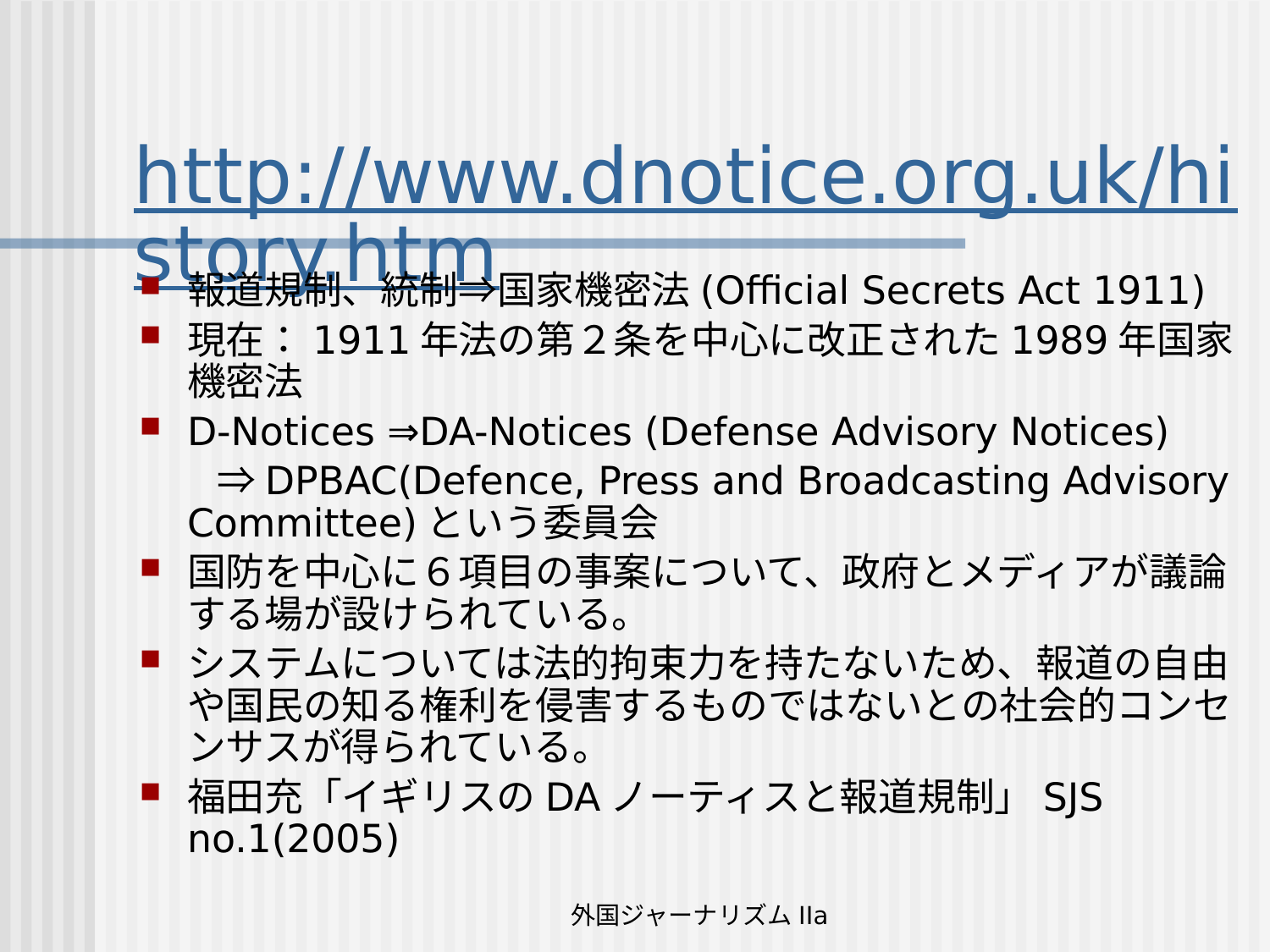

# http://www.dnotice.org.uk/history.htm
報道規制、統制⇒国家機密法(Official Secrets Act 1911)
現在：1911年法の第２条を中心に改正された1989年国家機密法
D-Notices ⇒DA-Notices (Defense Advisory Notices)
　　⇒DPBAC(Defence, Press and Broadcasting Advisory Committee)という委員会
国防を中心に６項目の事案について、政府とメディアが議論する場が設けられている。
システムについては法的拘束力を持たないため、報道の自由や国民の知る権利を侵害するものではないとの社会的コンセンサスが得られている。
福田充「イギリスのDAノーティスと報道規制」SJS no.1(2005)

外国ジャーナリズムIIa